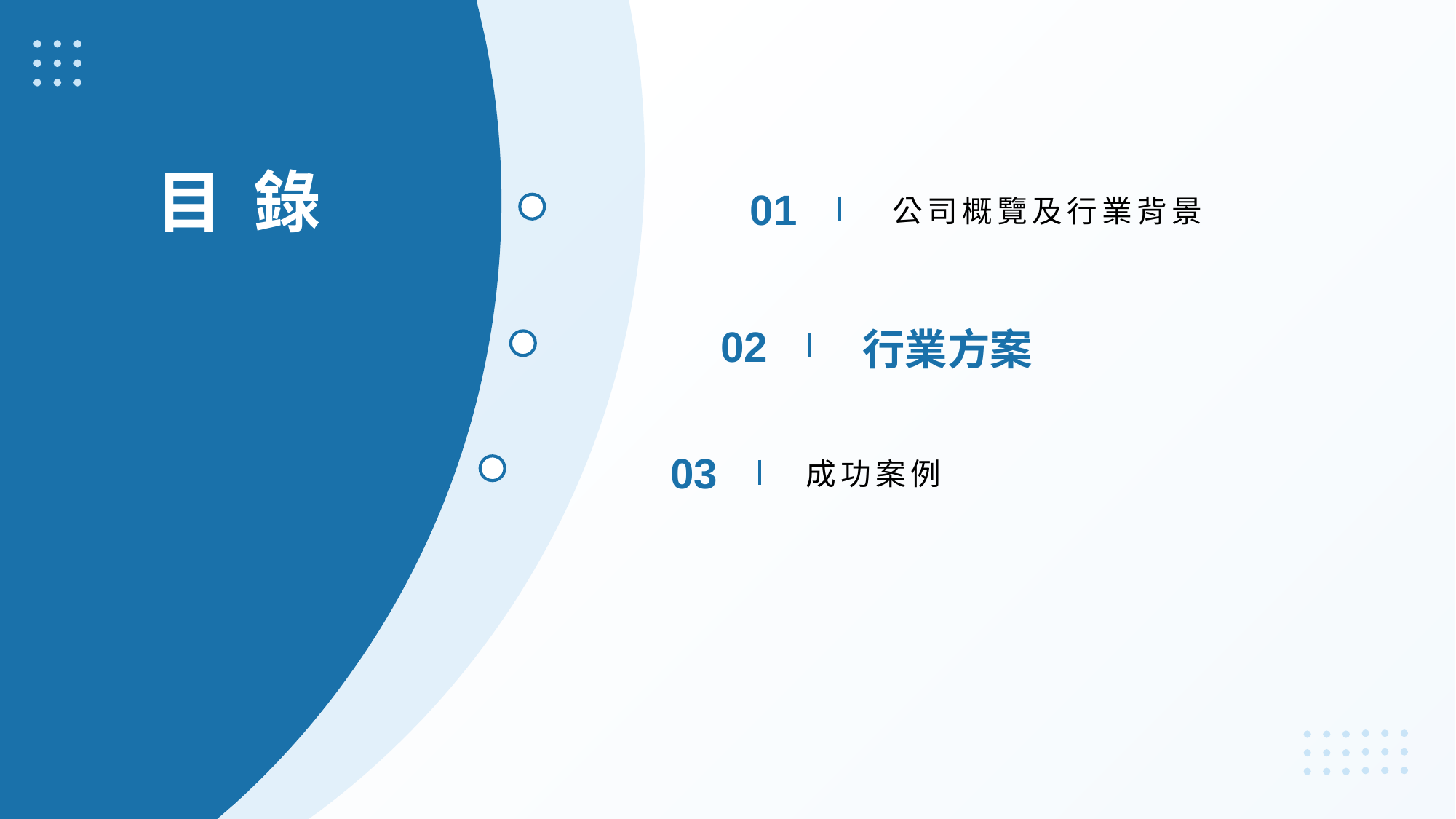

# 目  錄
01
公司概覽及行業背景

行業方案
02

03
成功案例